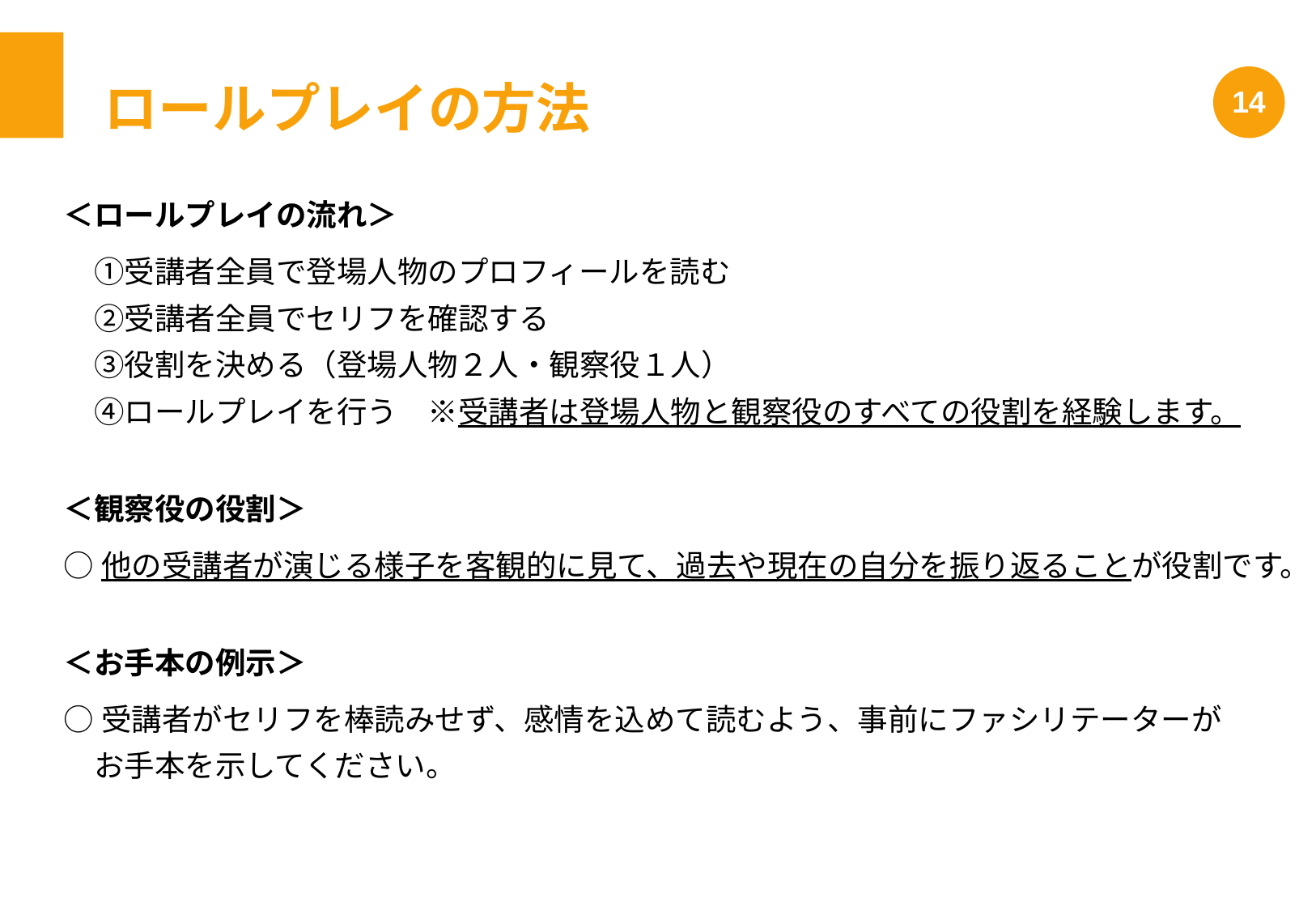

ロールプレイの方法
14
＜ロールプレイの流れ＞
　①受講者全員で登場人物のプロフィールを読む
　②受講者全員でセリフを確認する
　③役割を決める（登場人物２人・観察役１人）
　④ロールプレイを行う　※受講者は登場人物と観察役のすべての役割を経験します。
＜観察役の役割＞
○他の受講者が演じる様子を客観的に見て、過去や現在の自分を振り返ることが役割です。
＜お手本の例示＞
○受講者がセリフを棒読みせず、感情を込めて読むよう、事前にファシリテーターが
　お手本を示してください。